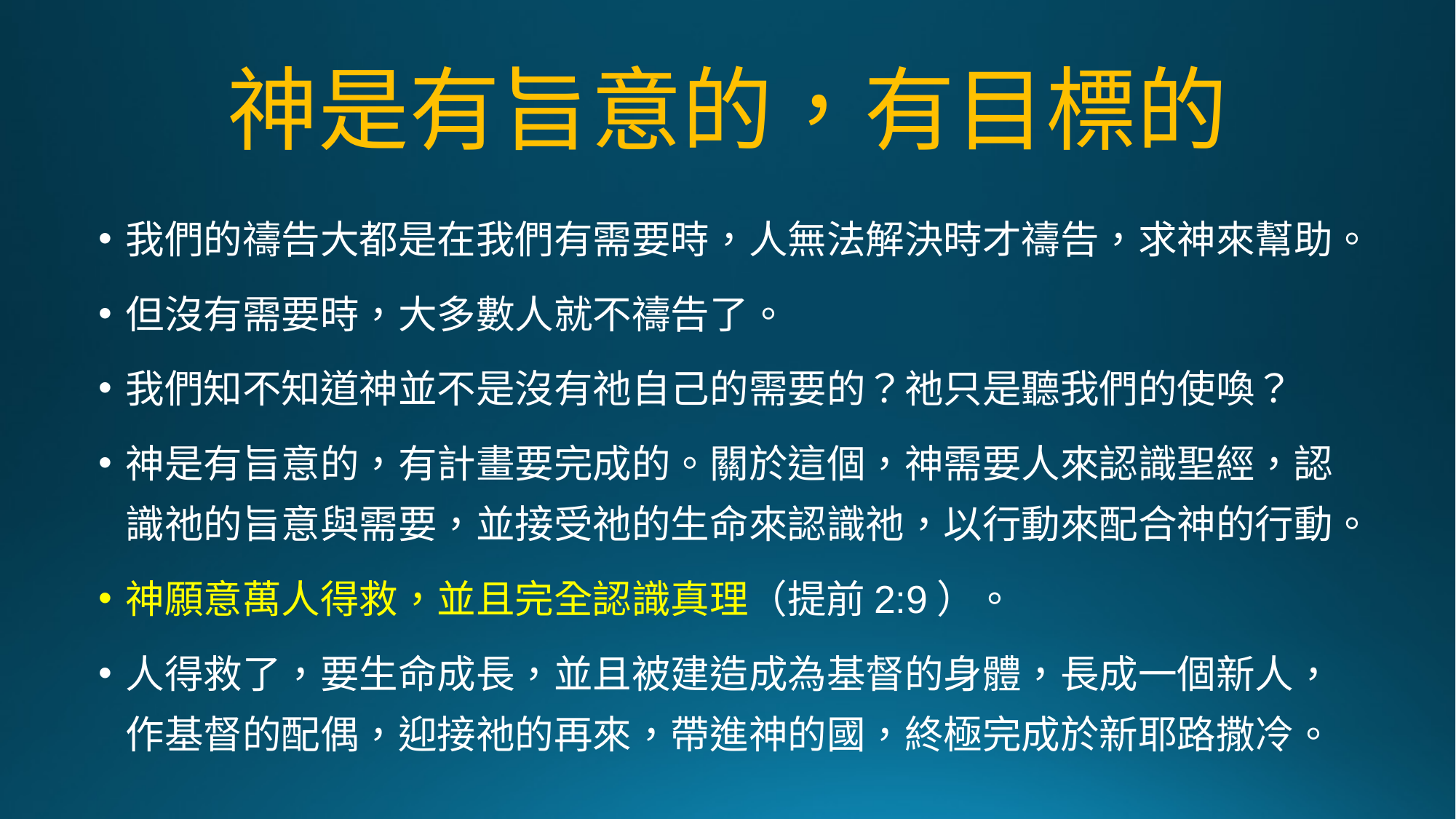

# 神是有旨意的，有目標的
我們的禱告大都是在我們有需要時，人無法解決時才禱告，求神來幫助。
但沒有需要時，大多數人就不禱告了。
我們知不知道神並不是沒有祂自己的需要的？祂只是聽我們的使喚？
神是有旨意的，有計畫要完成的。關於這個，神需要人來認識聖經，認識祂的旨意與需要，並接受祂的生命來認識祂，以行動來配合神的行動。
神願意萬人得救，並且完全認識真理（提前2:9）。
人得救了，要生命成長，並且被建造成為基督的身體，長成一個新人，作基督的配偶，迎接祂的再來，帶進神的國，終極完成於新耶路撒冷。